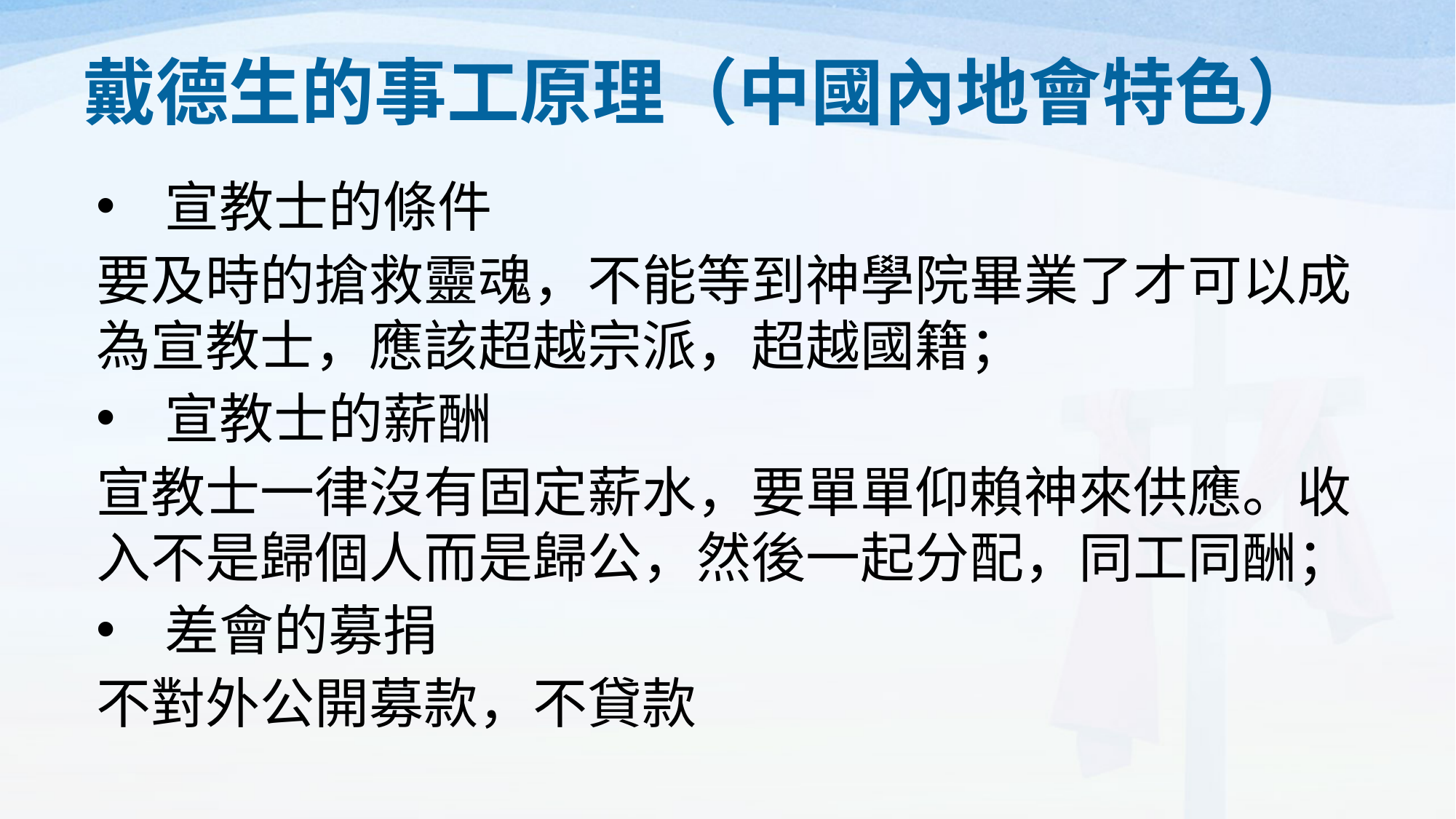

# 戴德生的事工原理（中國內地會特色）
宣教士的條件
要及時的搶救靈魂，不能等到神學院畢業了才可以成為宣教士，應該超越宗派，超越國籍；
宣教士的薪酬
宣教士一律沒有固定薪水，要單單仰賴神來供應。收入不是歸個人而是歸公，然後一起分配，同工同酬；
差會的募捐
不對外公開募款，不貸款